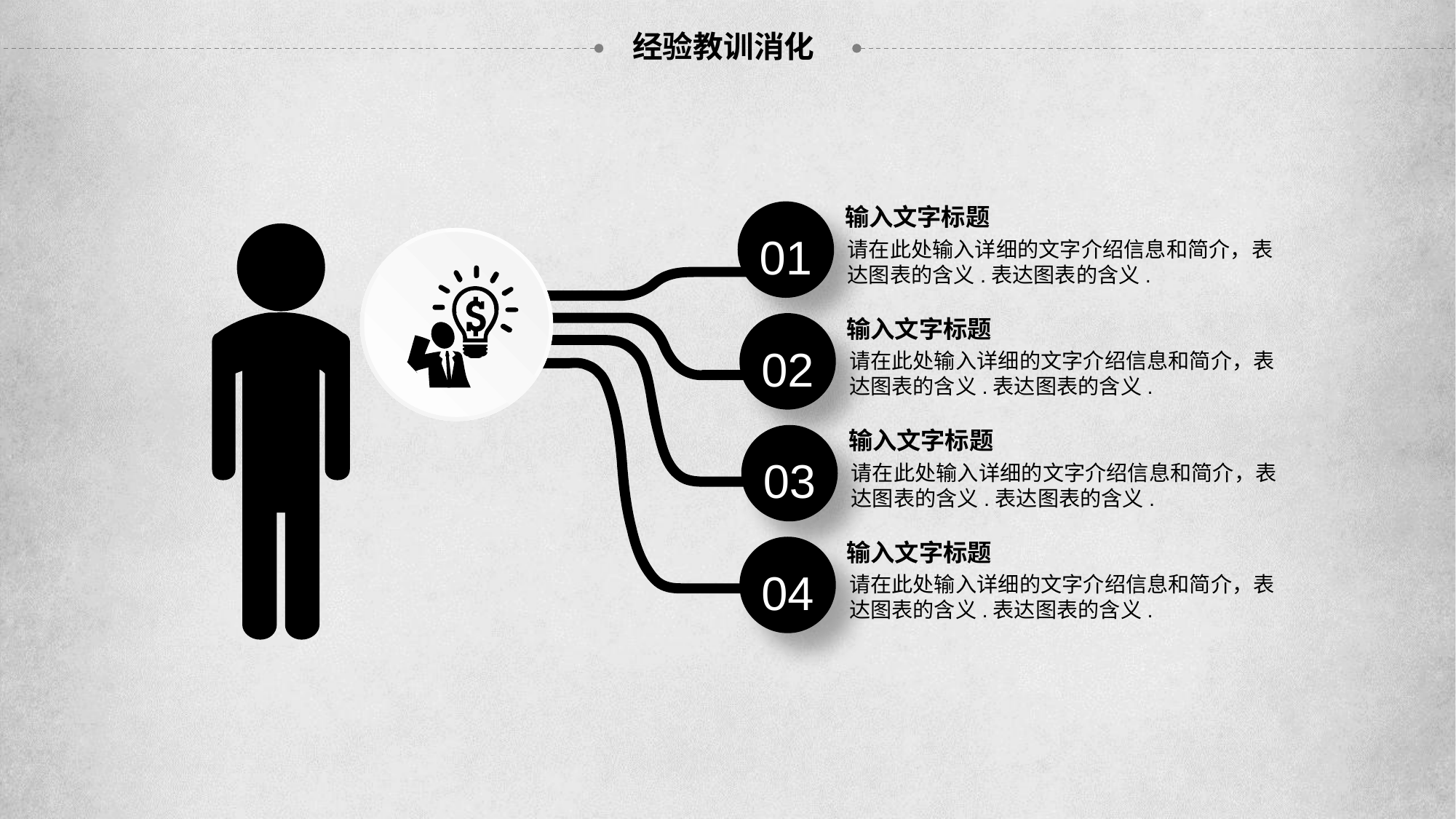

经验教训消化
输入文字标题

01

请在此处输入详细的文字介绍信息和简介，表达图表的含义.表达图表的含义.

输入文字标题

02

请在此处输入详细的文字介绍信息和简介，表达图表的含义.表达图表的含义.

输入文字标题

03
请在此处输入详细的文字介绍信息和简介，表达图表的含义.表达图表的含义.

输入文字标题

04
请在此处输入详细的文字介绍信息和简介，表达图表的含义.表达图表的含义.